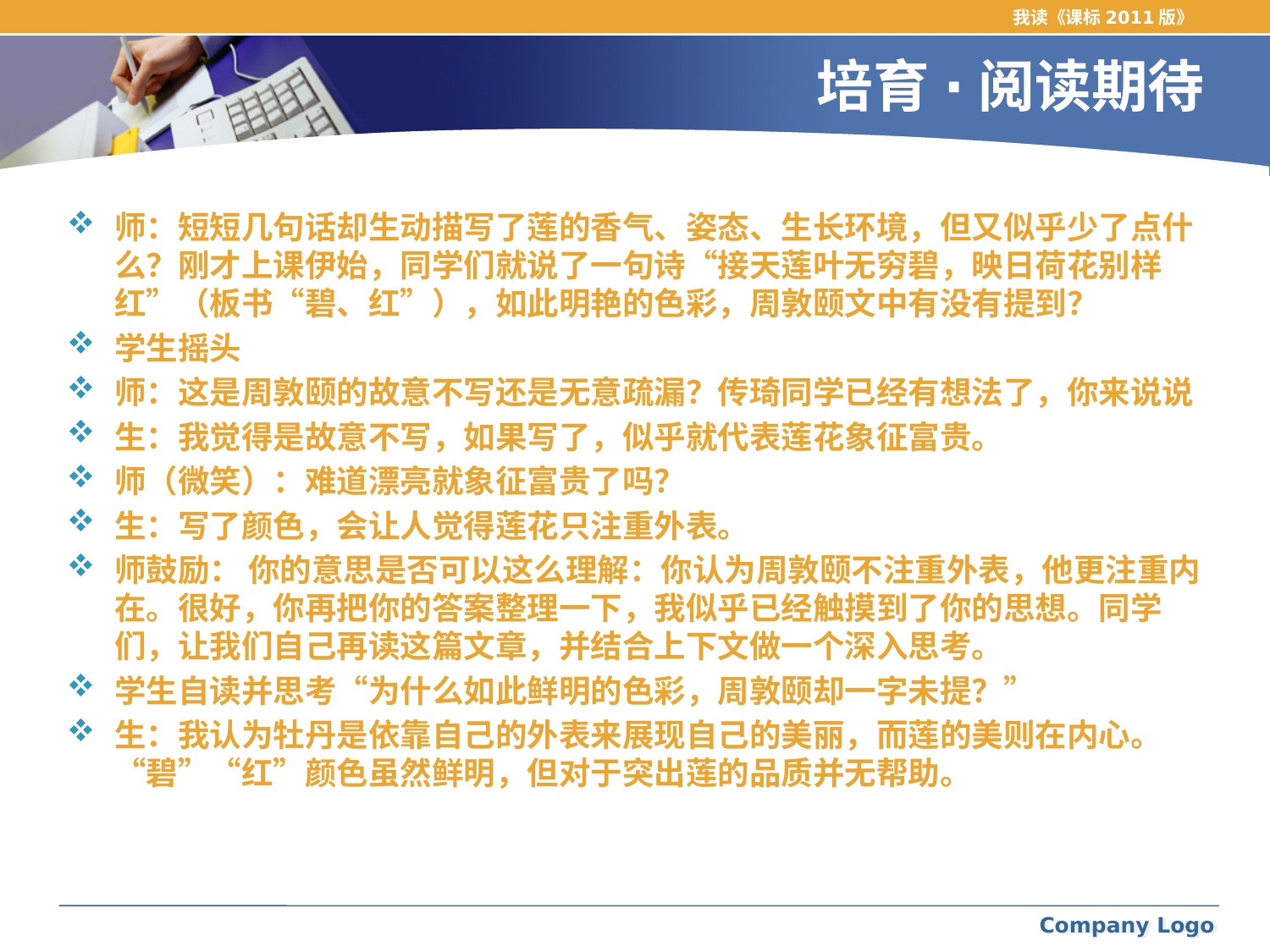

我读《课标2011版》
# 培育·阅读期待
师：短短几句话却生动描写了莲的香气、姿态、生长环境，但又似乎少了点什么？刚才上课伊始，同学们就说了一句诗“接天莲叶无穷碧，映日荷花别样红”（板书“碧、红”），如此明艳的色彩，周敦颐文中有没有提到？
学生摇头
师：这是周敦颐的故意不写还是无意疏漏？传琦同学已经有想法了，你来说说
生：我觉得是故意不写，如果写了，似乎就代表莲花象征富贵。
师（微笑）：难道漂亮就象征富贵了吗？
生：写了颜色，会让人觉得莲花只注重外表。
师鼓励： 你的意思是否可以这么理解：你认为周敦颐不注重外表，他更注重内在。很好，你再把你的答案整理一下，我似乎已经触摸到了你的思想。同学们，让我们自己再读这篇文章，并结合上下文做一个深入思考。
学生自读并思考“为什么如此鲜明的色彩，周敦颐却一字未提？”
生：我认为牡丹是依靠自己的外表来展现自己的美丽，而莲的美则在内心。“碧”“红”颜色虽然鲜明，但对于突出莲的品质并无帮助。

Company Logo